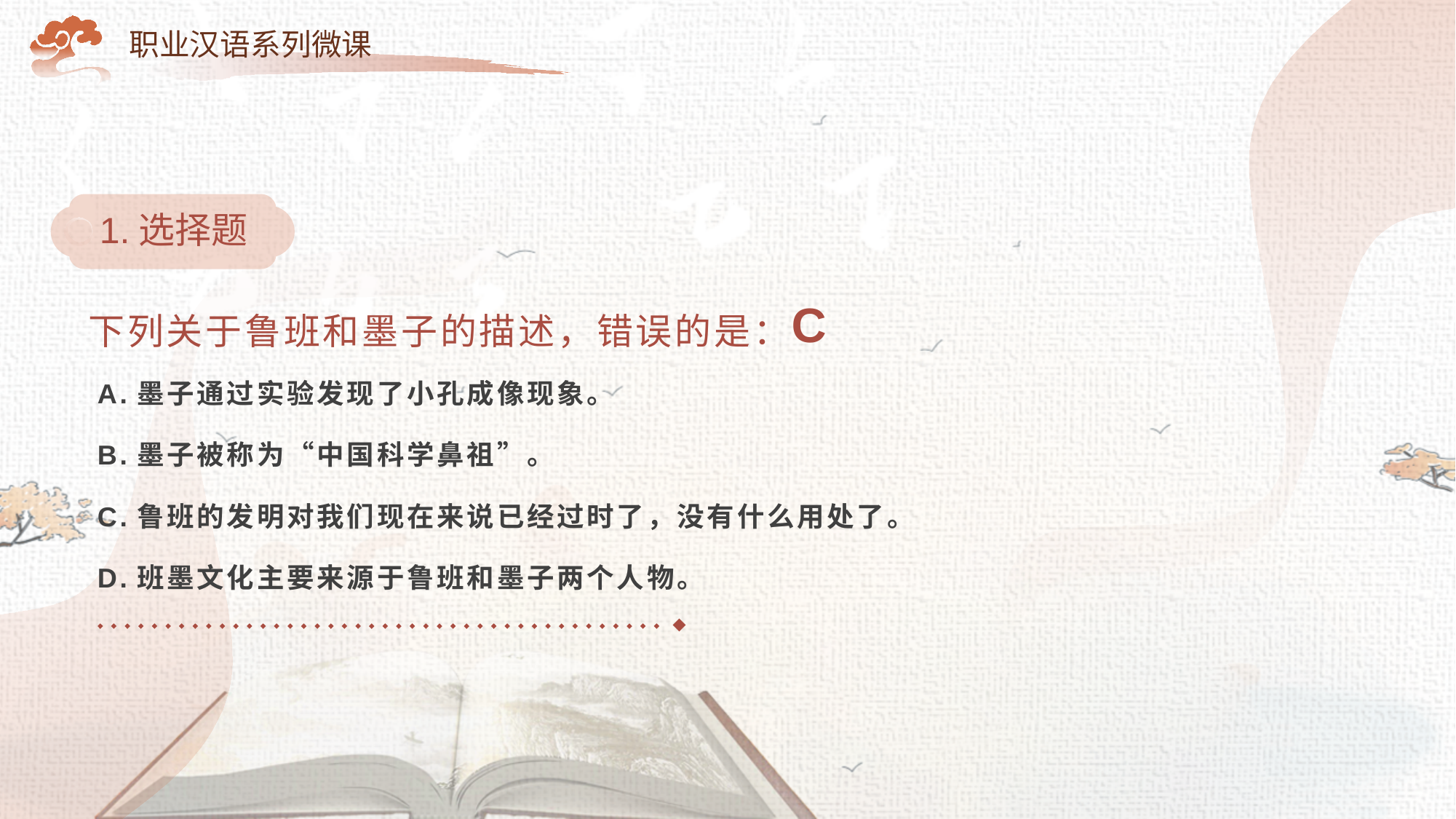

职业汉语系列微课

1.选择题
C
下列关于鲁班和墨子的描述，错误的是：
A.墨子通过实验发现了小孔成像现象。
B.墨子被称为“中国科学鼻祖”。
C.鲁班的发明对我们现在来说已经过时了，没有什么用处了。
D.班墨文化主要来源于鲁班和墨子两个人物。